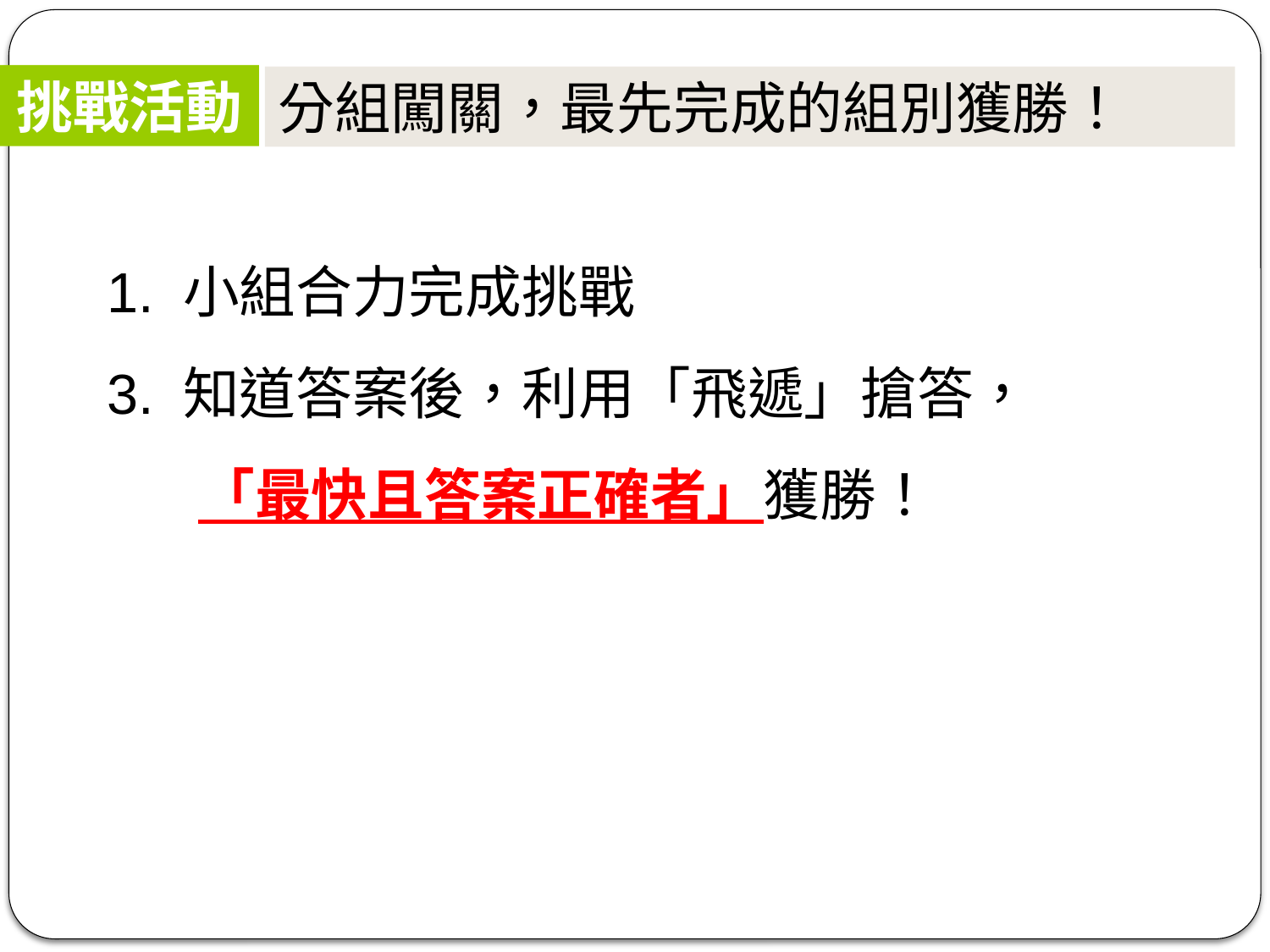

挑戰活動
分組闖關，最先完成的組別獲勝！
小組合力完成挑戰
知道答案後，利用「飛遞」搶答，
      「最快且答案正確者」獲勝！